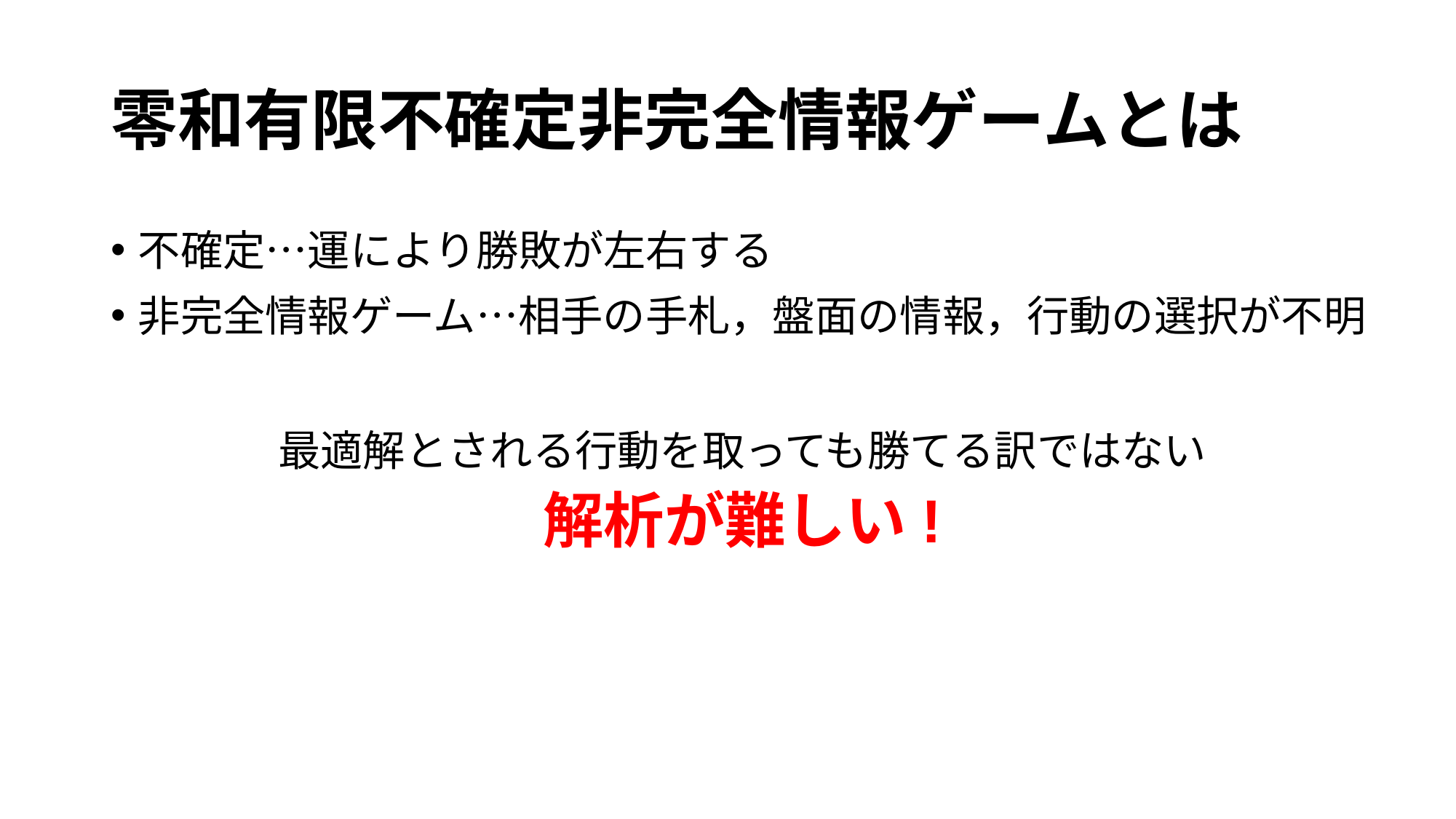

# 零和有限不確定非完全情報ゲームとは
不確定…運により勝敗が左右する
非完全情報ゲーム…相手の手札，盤面の情報，行動の選択が不明

最適解とされる行動を取っても勝てる訳ではない
解析が難しい!